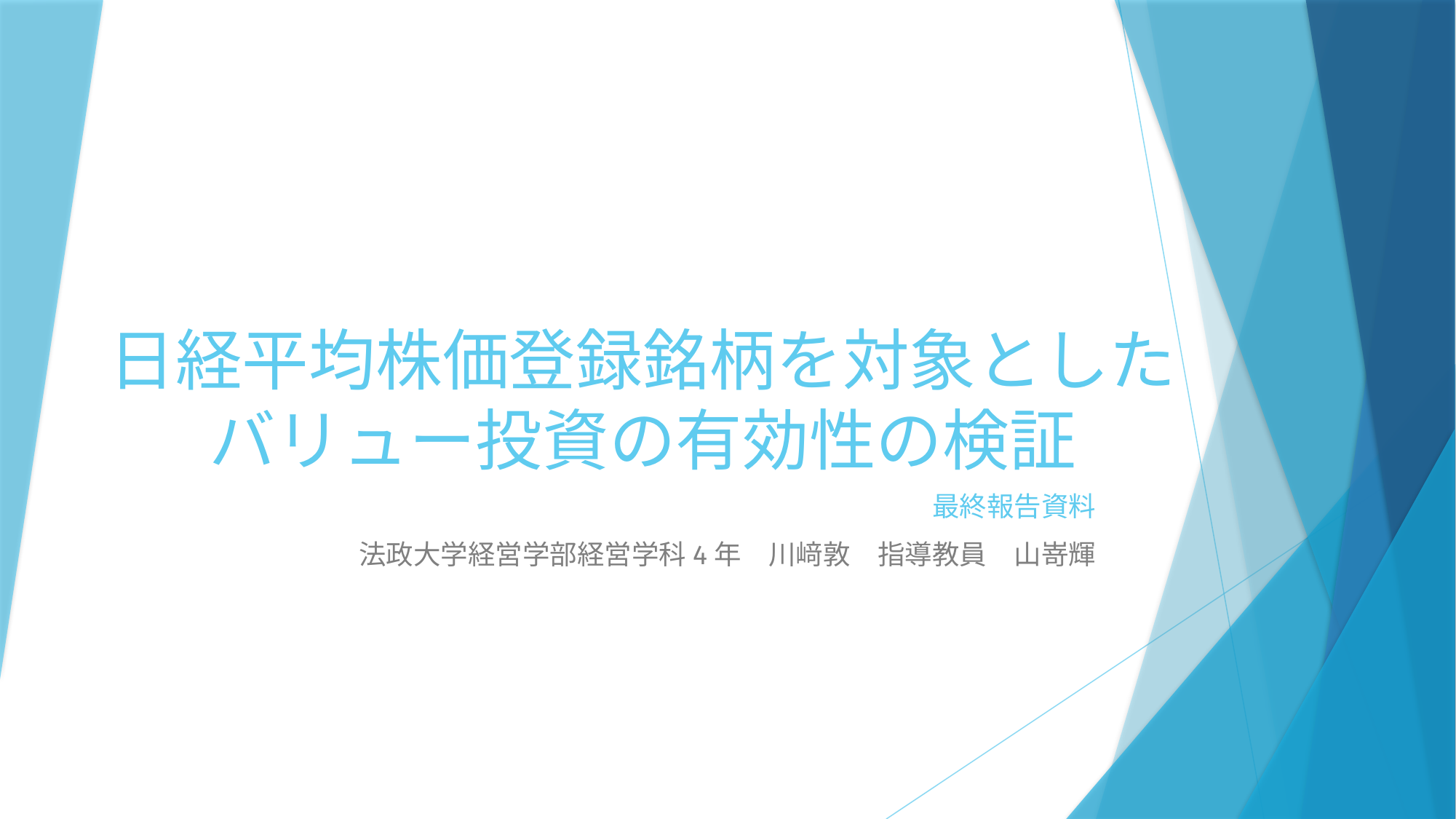

# 日経平均株価登録銘柄を対象とした バリュー投資の有効性の検証
最終報告資料
法政大学経営学部経営学科4年　川﨑敦　指導教員　山嵜輝